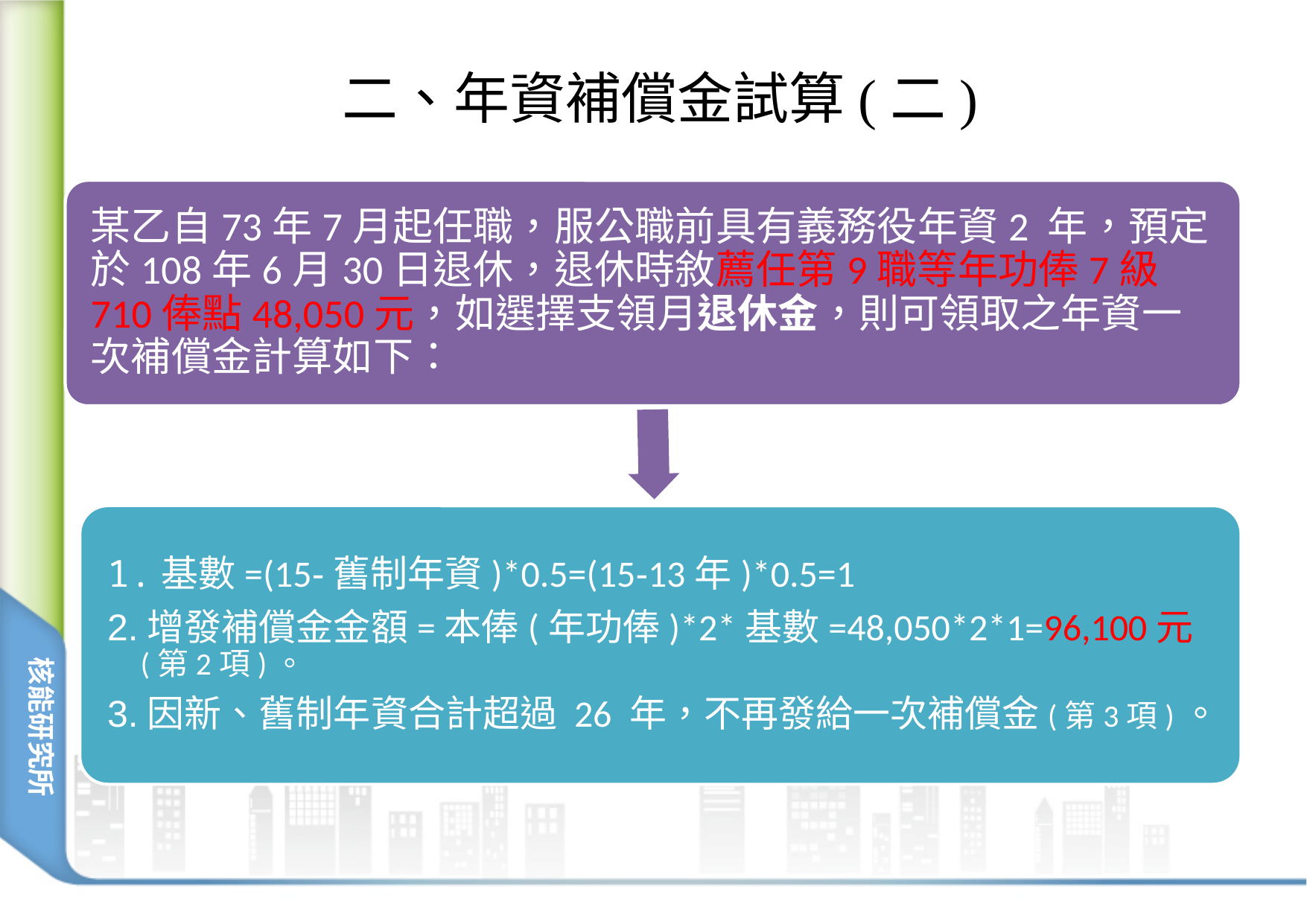

# 二、年資補償金試算(二)
某乙自73年7月起任職，服公職前具有義務役年資2 年，預定於108年6月30日退休，退休時敘薦任第9職等年功俸7級710俸點48,050元，如選擇支領月退休金，則可領取之年資一次補償金計算如下：

1.基數=(15‐舊制年資)*0.5=(15‐13年)*0.5=1
2.增發補償金金額=本俸(年功俸)*2*基數=48,050*2*1=96,100元(第2項)。
3.因新、舊制年資合計超過 26 年，不再發給一次補償金(第3項)。